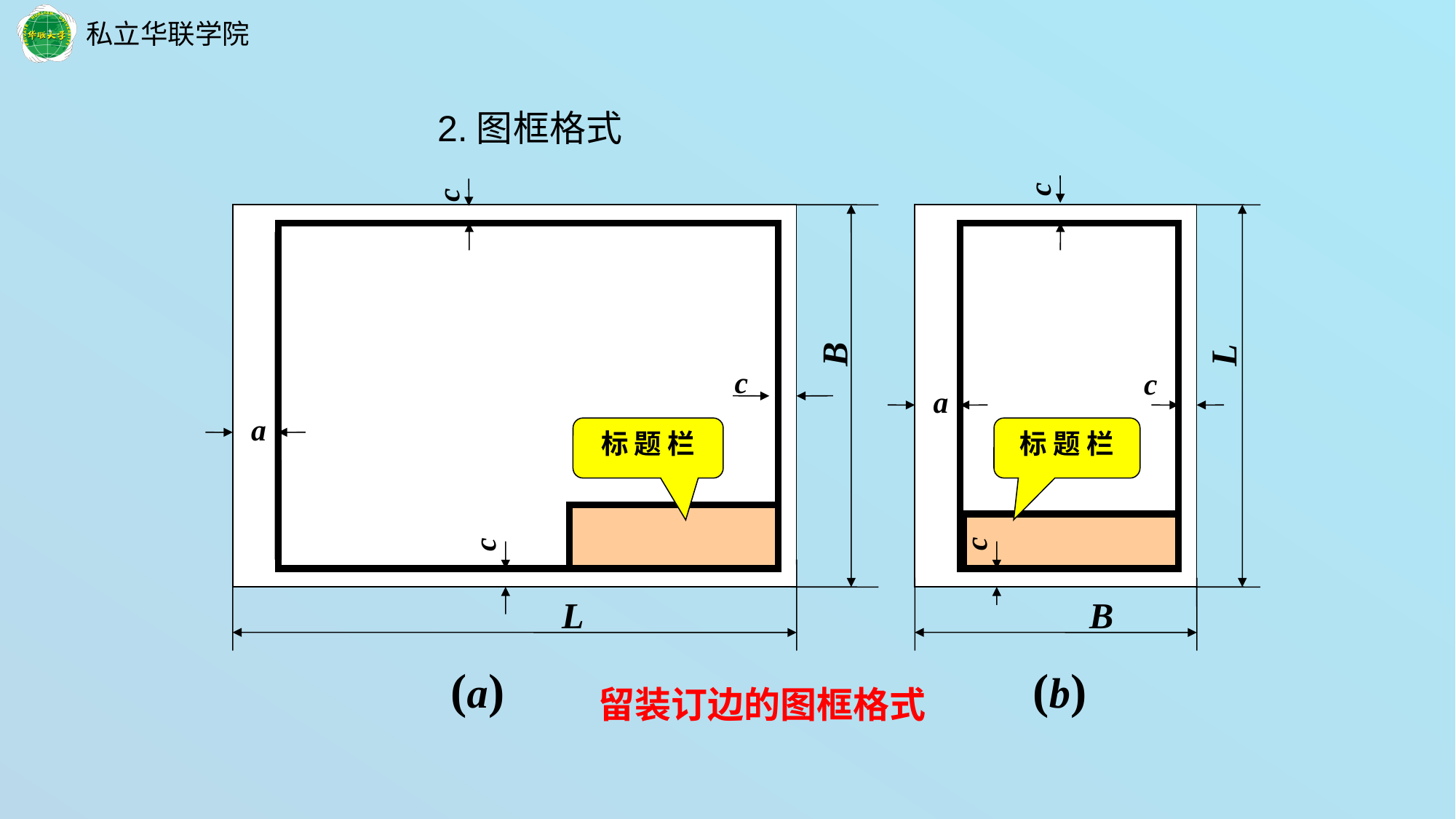

2.图框格式
  c

L
c
 a

标 题 栏
 c

B

(b)
  c

B
c

 a
标 题 栏

  c

L

(a)
留装订边的图框格式